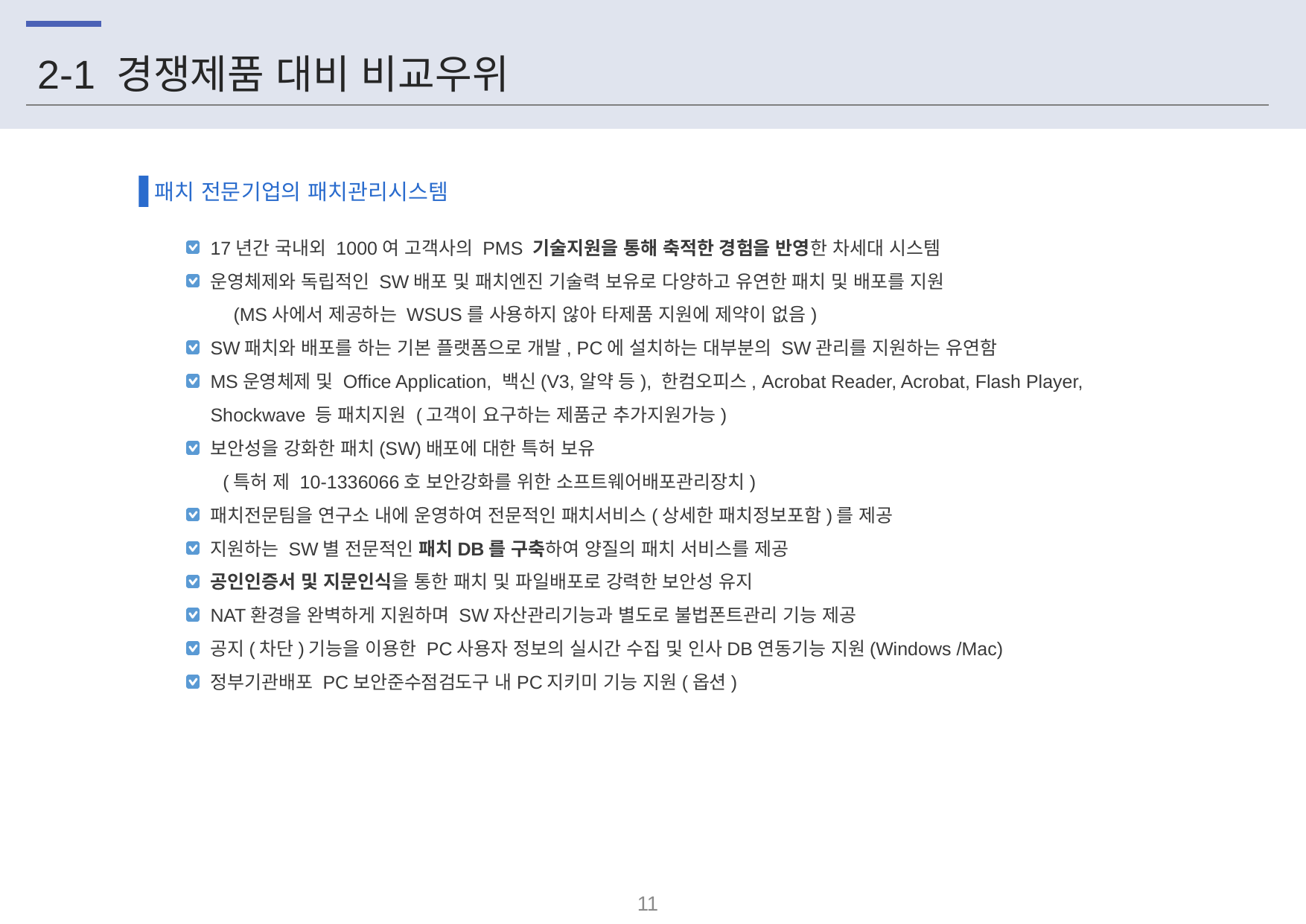

# 2-1 경쟁제품 대비 비교우위
패치 전문기업의 패치관리시스템

17년간 국내외 1000여 고객사의 PMS 기술지원을 통해 축적한 경험을 반영한 차세대 시스템
운영체제와 독립적인 SW배포 및 패치엔진 기술력 보유로 다양하고 유연한 패치 및 배포를 지원
         (MS사에서 제공하는 WSUS를 사용하지 않아 타제품 지원에 제약이 없음)
SW패치와 배포를 하는 기본 플랫폼으로 개발, PC에 설치하는 대부분의 SW관리를 지원하는 유연함
MS운영체제 및 Office Application, 백신(V3,알약 등), 한컴오피스, Acrobat Reader, Acrobat, Flash Player, Shockwave 등 패치지원 (고객이 요구하는 제품군 추가지원가능)
보안성을 강화한 패치(SW)배포에 대한 특허 보유
       (특허 제 10-1336066호 보안강화를 위한 소프트웨어배포관리장치)
패치전문팀을 연구소 내에 운영하여 전문적인 패치서비스(상세한 패치정보포함)를 제공
지원하는 SW별 전문적인 패치DB를 구축하여 양질의 패치 서비스를 제공
공인인증서 및 지문인식을 통한 패치 및 파일배포로 강력한 보안성 유지
NAT환경을 완벽하게 지원하며 SW자산관리기능과 별도로 불법폰트관리 기능 제공
공지(차단)기능을 이용한 PC사용자 정보의 실시간 수집 및 인사DB연동기능 지원(Windows /Mac)
정부기관배포 PC보안준수점검도구 내PC지키미 기능 지원(옵션)
11